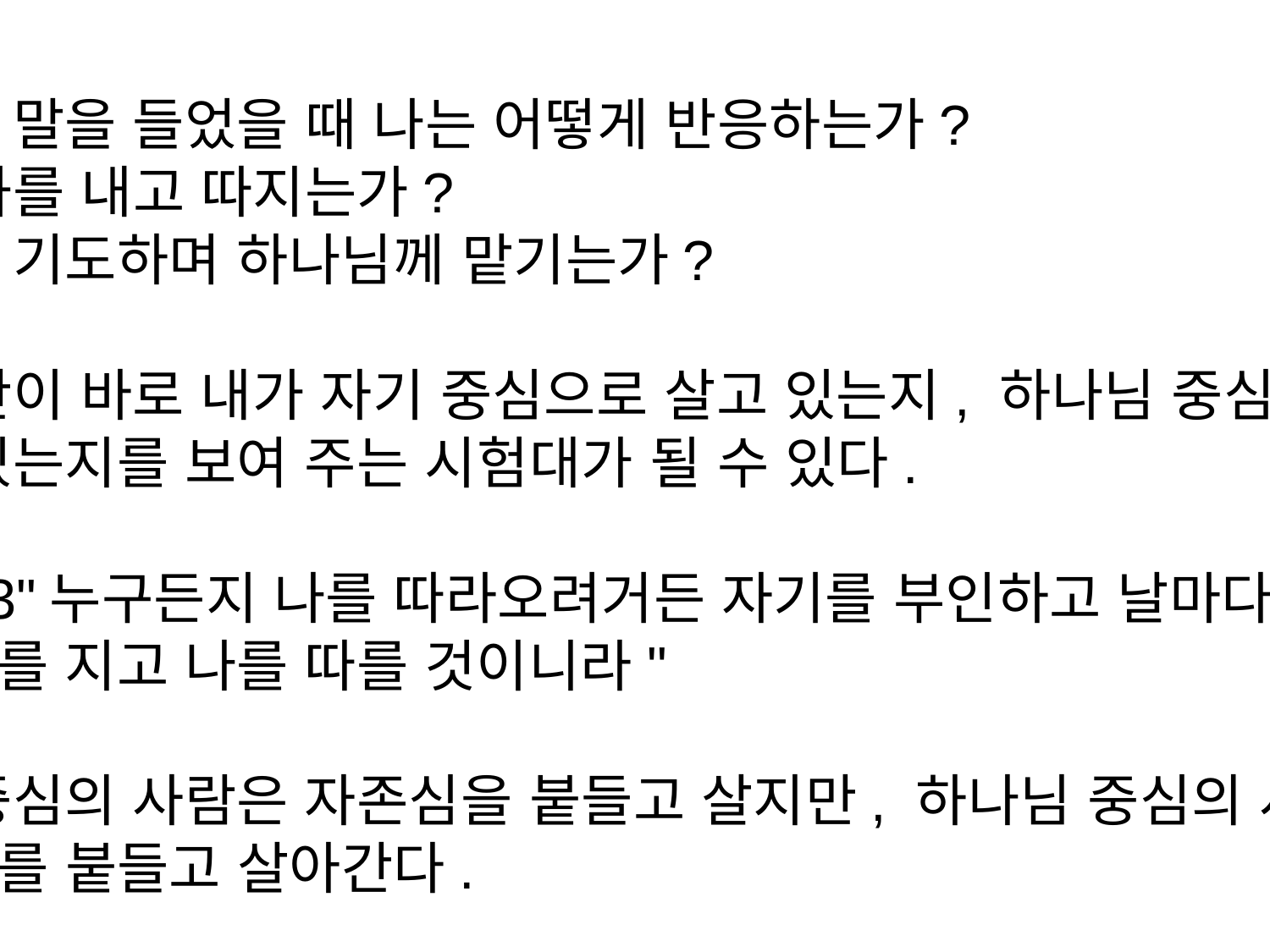

적용
억울한 말을 들었을 때 나는 어떻게 반응하는가?
즉시 화를 내고 따지는가?
아니면 기도하며 하나님께 맡기는가?

그 순간이 바로 내가 자기 중심으로 살고 있는지, 하나님 중심으로 살고 있는지를 보여 주는 시험대가 될 수 있다.

눅9:23"누구든지 나를 따라오려거든 자기를 부인하고 날마다 제 십자가를 지고 나를 따를 것이니라"

자기 중심의 사람은 자존심을 붙들고 살지만, 하나님 중심의 사람은 십자가를 붙들고 살아간다.

※ 나는 억울한 일을 만났을 때 어떤 모습으로 반응하는 사람인지 돌아보고 이야기해 봅시다.